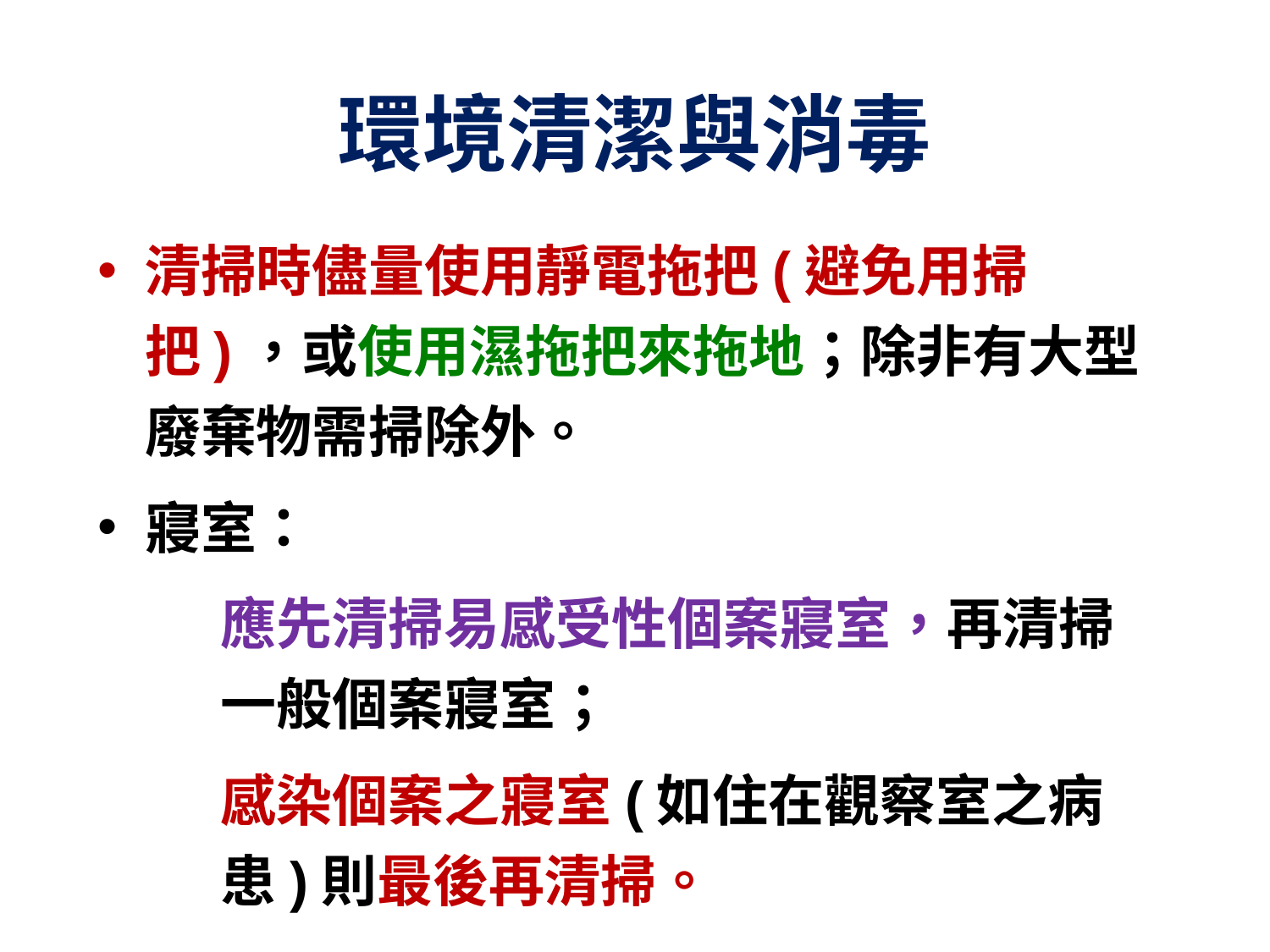

# 環境清潔與消毒
清掃時儘量使用靜電拖把(避免用掃把)，或使用濕拖把來拖地；除非有大型廢棄物需掃除外。
寢室：
應先清掃易感受性個案寢室，再清掃一般個案寢室；
感染個案之寢室(如住在觀察室之病患)則最後再清掃。